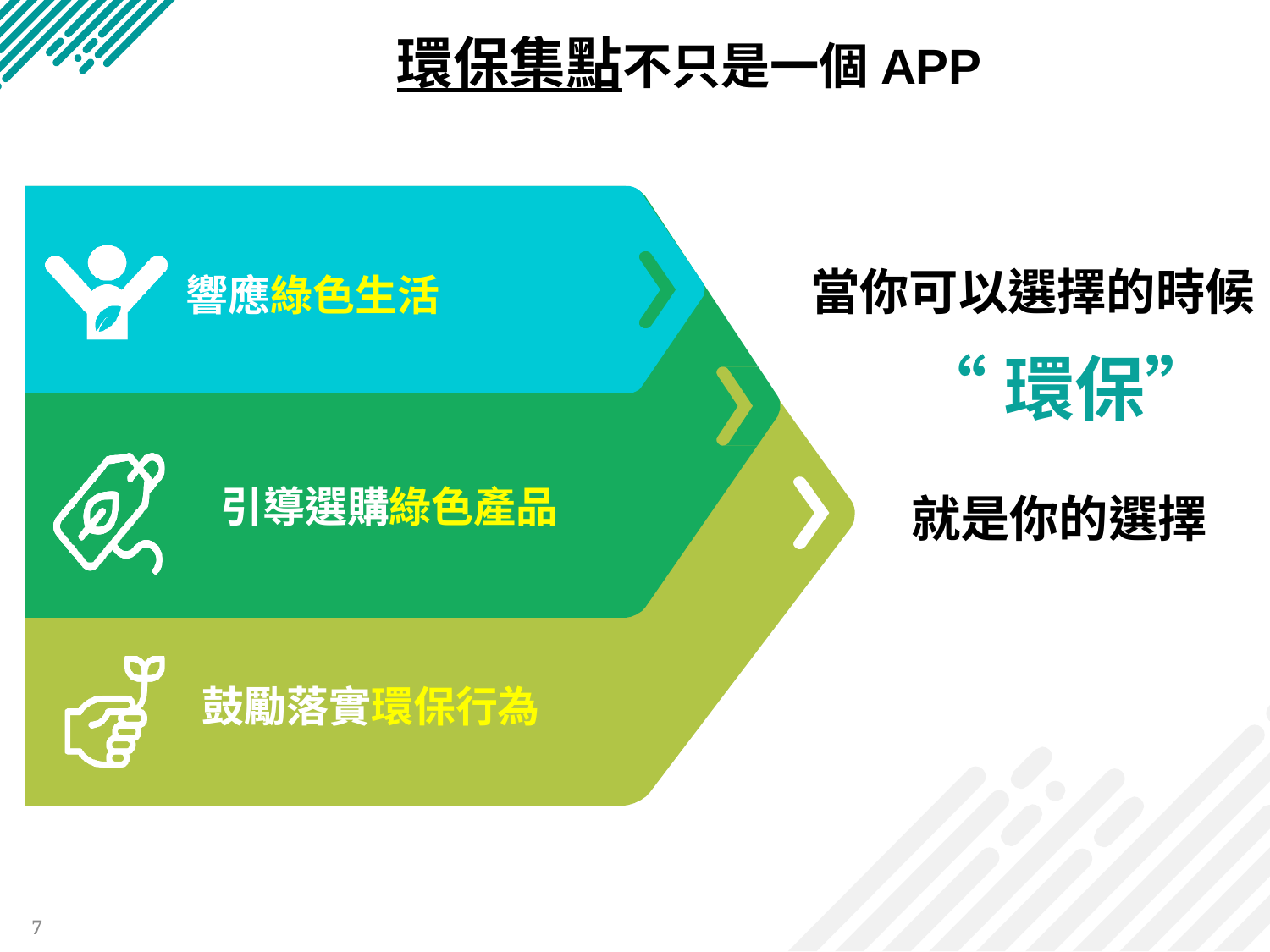

環保集點不只是一個APP

響應綠色生活

引導選購綠色產品

鼓勵落實環保行為
當你可以選擇的時候
“環保”
就是你的選擇

7